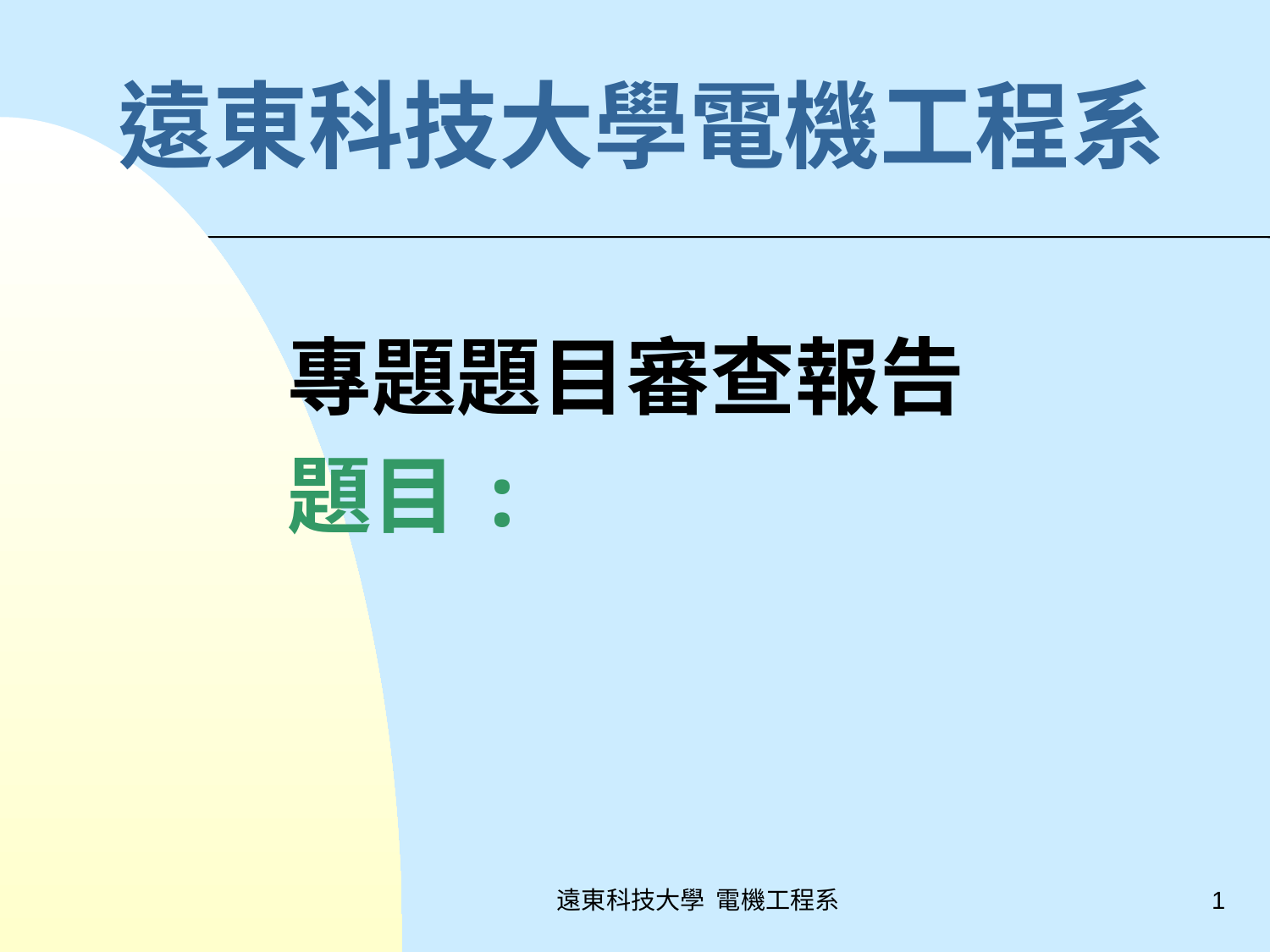

# 遠東科技大學電機工程系
專題題目審查報告
題目:

遠東科技大學  電機工程系
1